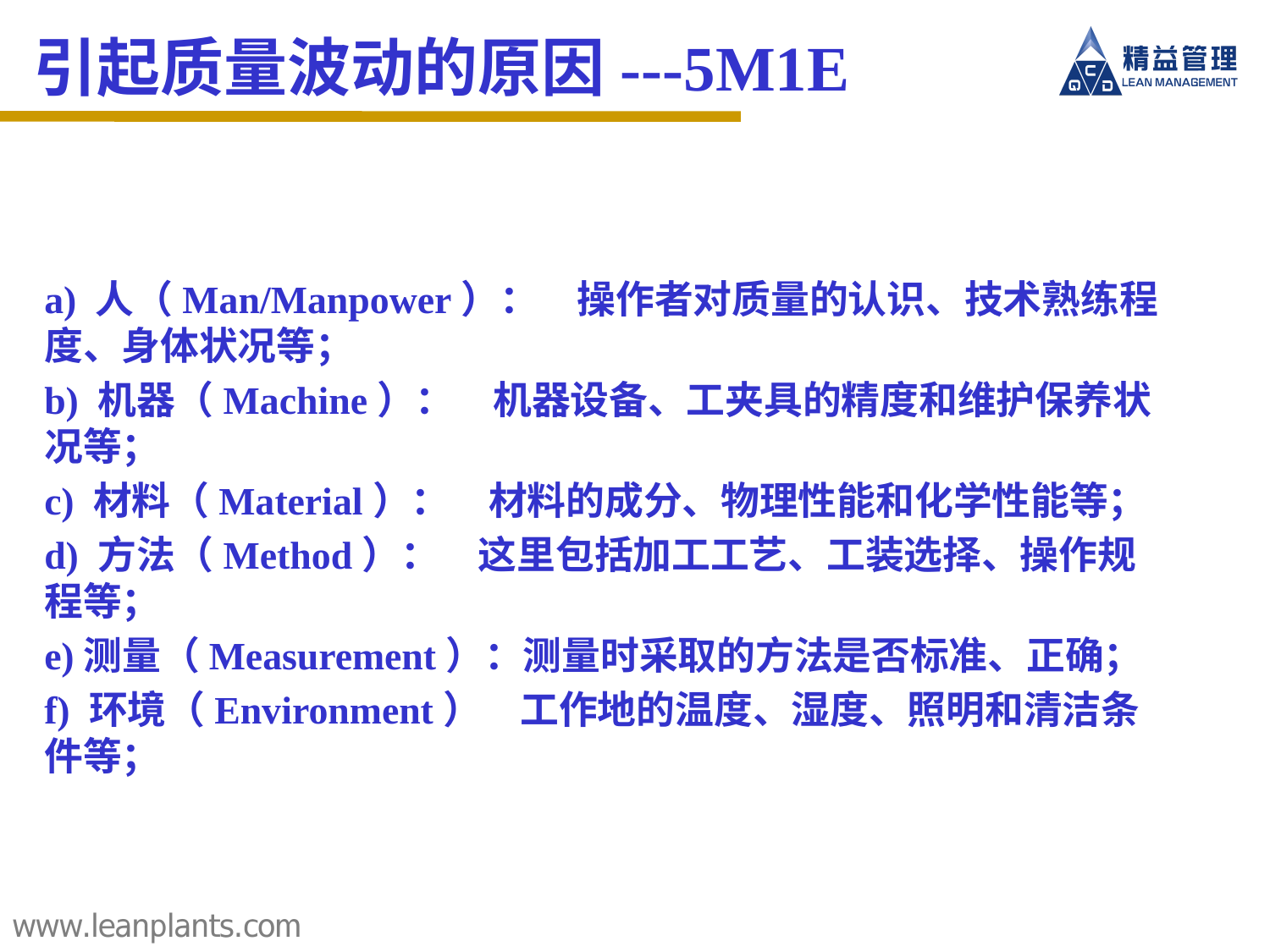

引起质量波动的原因---5M1E
a) 人（Man/Manpower）：　操作者对质量的认识、技术熟练程度、身体状况等；
b) 机器（Machine）：　机器设备、工夹具的精度和维护保养状况等；
c) 材料（Material）：　材料的成分、物理性能和化学性能等；
d) 方法（Method）：　这里包括加工工艺、工装选择、操作规程等；
e)测量（Measurement）：测量时采取的方法是否标准、正确；
f) 环境（Environment）　工作地的温度、湿度、照明和清洁条件等；